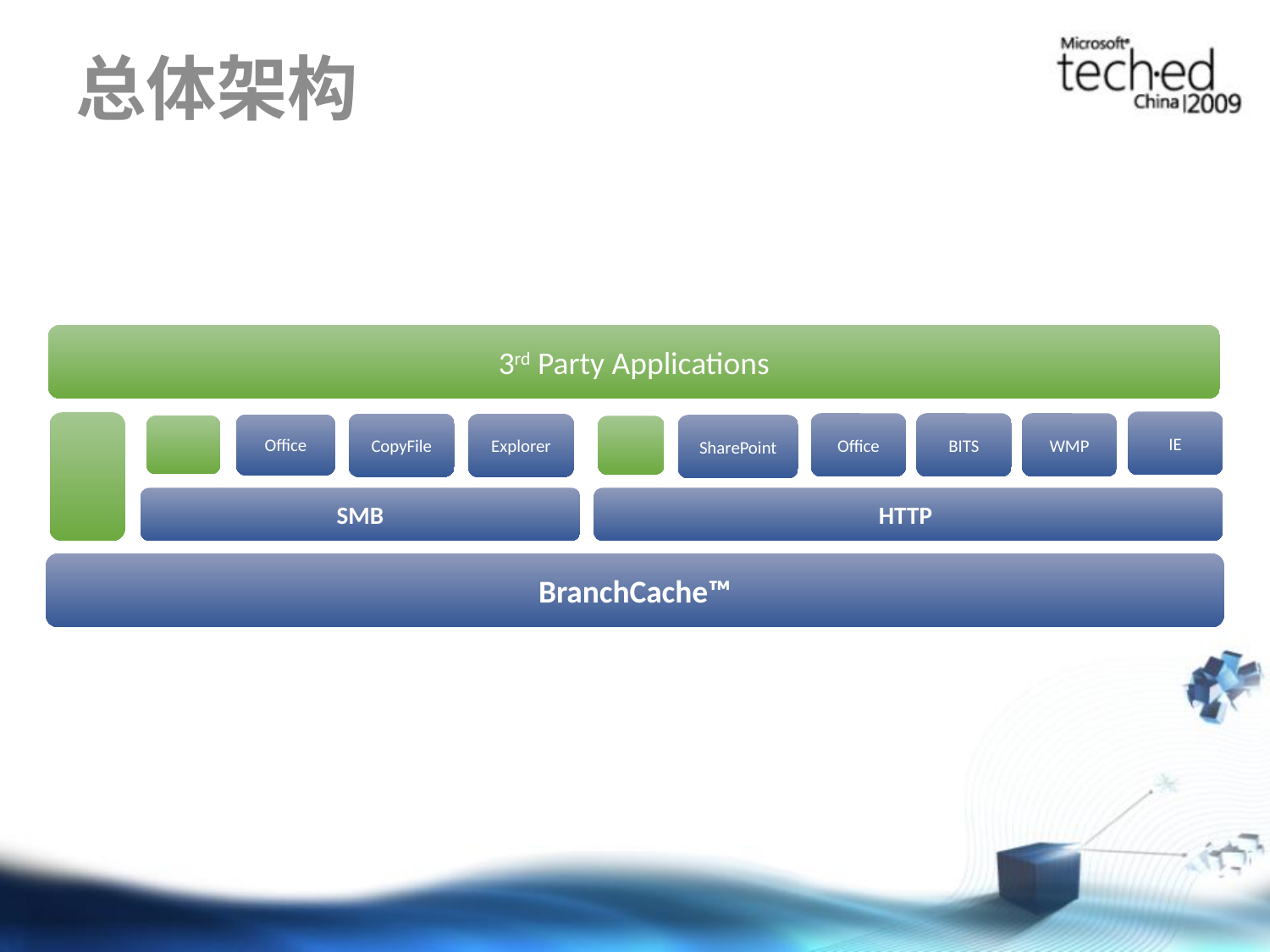

# 总体架构
3rd Party Applications
IE

BITS
WMP
Office
CopyFile
Explorer
Office
SharePoint

SMB
HTTP
BranchCache™